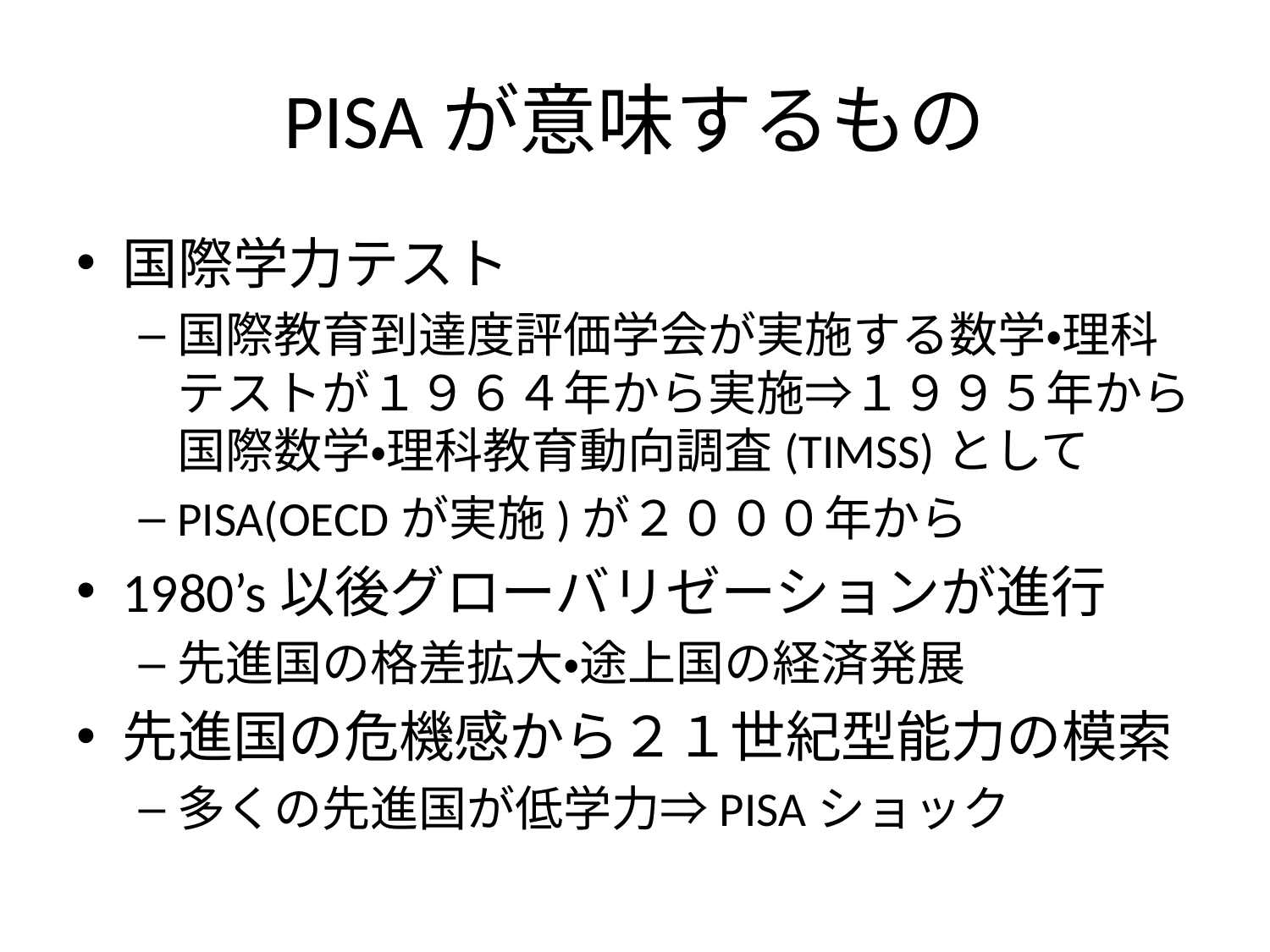

# PISAが意味するもの
国際学力テスト
国際教育到達度評価学会が実施する数学・理科テストが１９６４年から実施⇒１９９５年から国際数学・理科教育動向調査(TIMSS)として
PISA(OECDが実施)が２０００年から
1980’s以後グローバリゼーションが進行
先進国の格差拡大・途上国の経済発展
先進国の危機感から２１世紀型能力の模索
多くの先進国が低学力⇒PISAショック